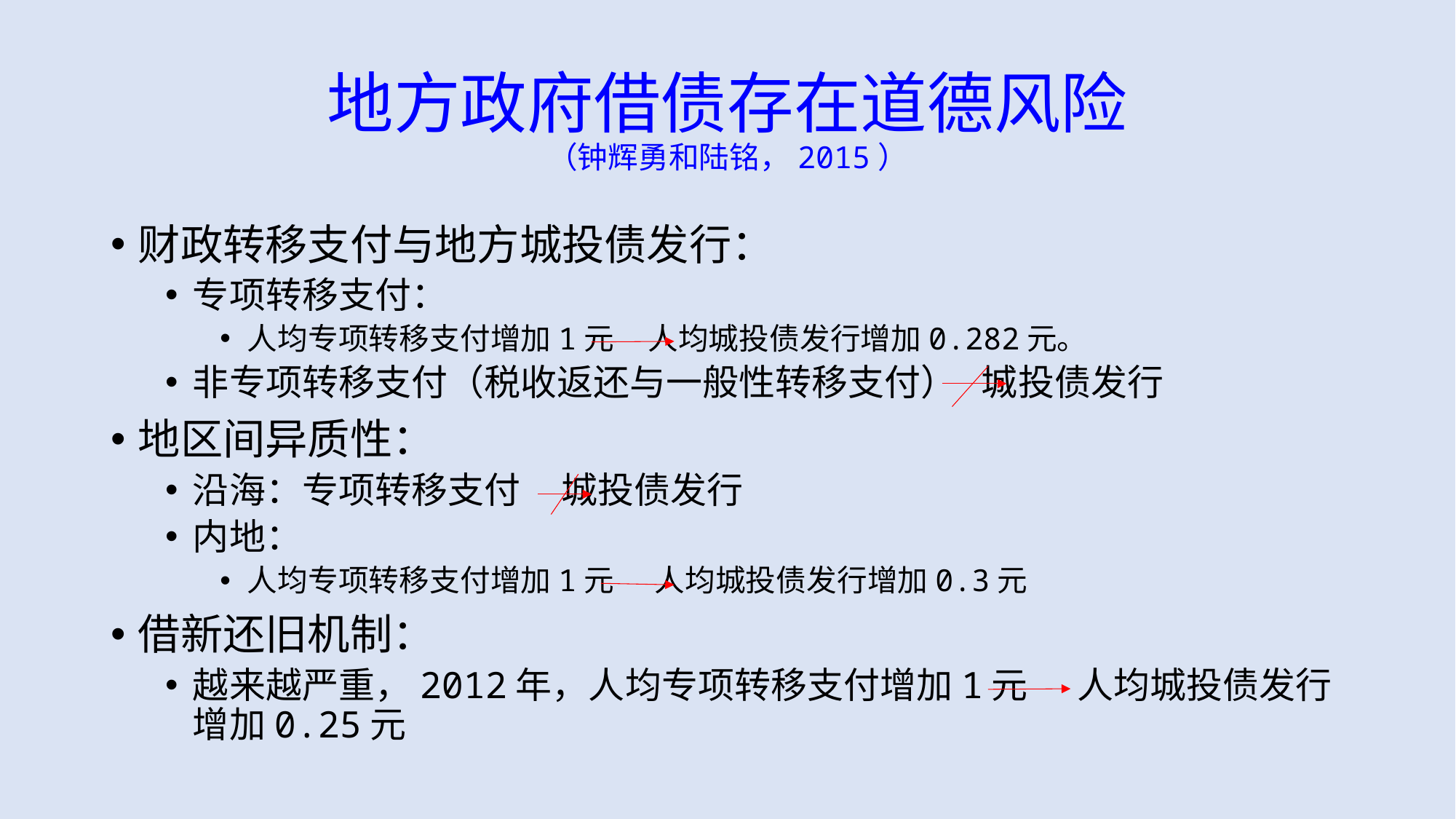

# 地方政府借债存在道德风险 （钟辉勇和陆铭，2015）
财政转移支付与地方城投债发行：
专项转移支付：
人均专项转移支付增加1元     人均城投债发行增加0.282元。
非专项转移支付（税收返还与一般性转移支付）   城投债发行
地区间异质性：
沿海：专项转移支付     城投债发行
内地：
人均专项转移支付增加1元      人均城投债发行增加0.3元
借新还旧机制：
越来越严重，2012年，人均专项转移支付增加1元      人均城投债发行增加0.25元